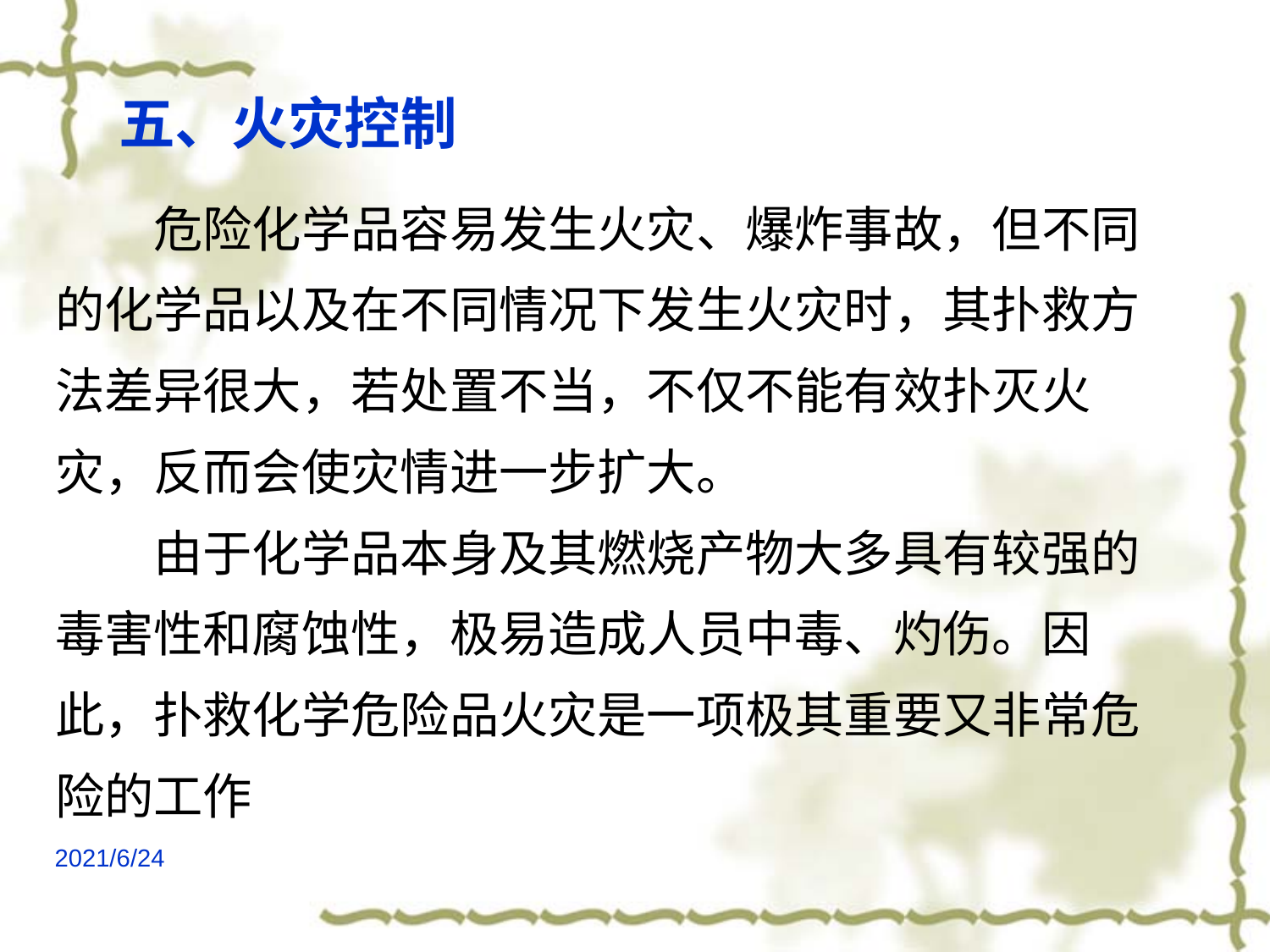

# 五、火灾控制
　　危险化学品容易发生火灾、爆炸事故，但不同
的化学品以及在不同情况下发生火灾时，其扑救方
法差异很大，若处置不当，不仅不能有效扑灭火
灾，反而会使灾情进一步扩大。
　　由于化学品本身及其燃烧产物大多具有较强的
毒害性和腐蚀性，极易造成人员中毒、灼伤。因
此，扑救化学危险品火灾是一项极其重要又非常危
险的工作
2021/6/24